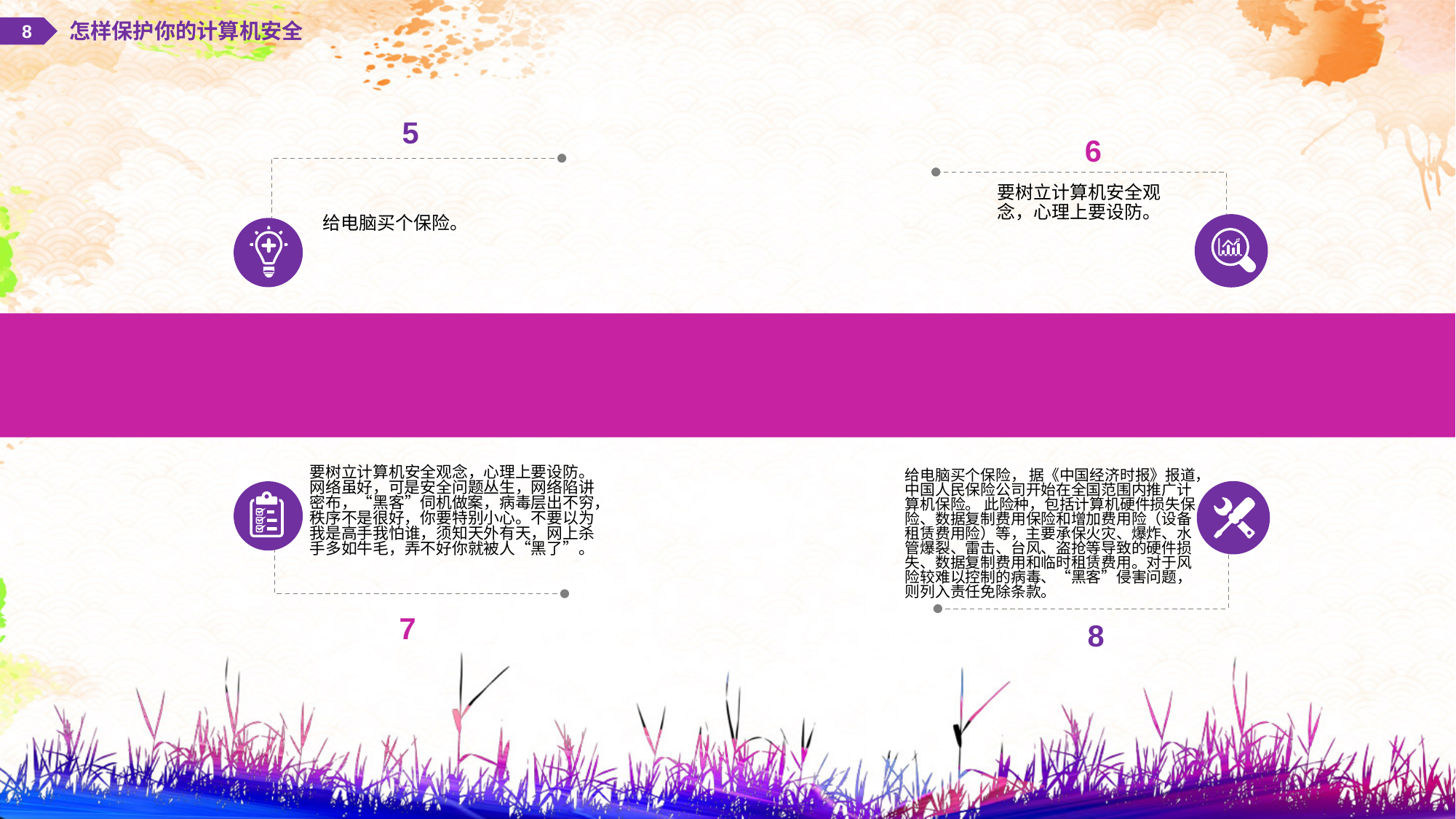

怎样保护你的计算机安全
8
5
6

要树立计算机安全观念，心理上要设防。
给电脑买个保险。

要树立计算机安全观念，心理上要设防。网络虽好，可是安全问题丛生，网络陷讲密布，“黑客”伺机做案，病毒层出不穷，秩序不是很好，你要特别小心。不要以为我是高手我怕谁，须知天外有天，网上杀手多如牛毛，弄不好你就被人“黑了”。
给电脑买个保险， 据《中国经济时报》报道，中国人民保险公司开始在全国范围内推广计算机保险。 此险种，包括计算机硬件损失保险、数据复制费用保险和增加费用险（设备租赁费用险）等，主要承保火灾、爆炸、水管爆裂、雷击、台风、盗抢等导致的硬件损失、数据复制费用和临时租赁费用。对于风险较难以控制的病毒、“黑客”侵害问题，则列入责任免除条款。

7
8